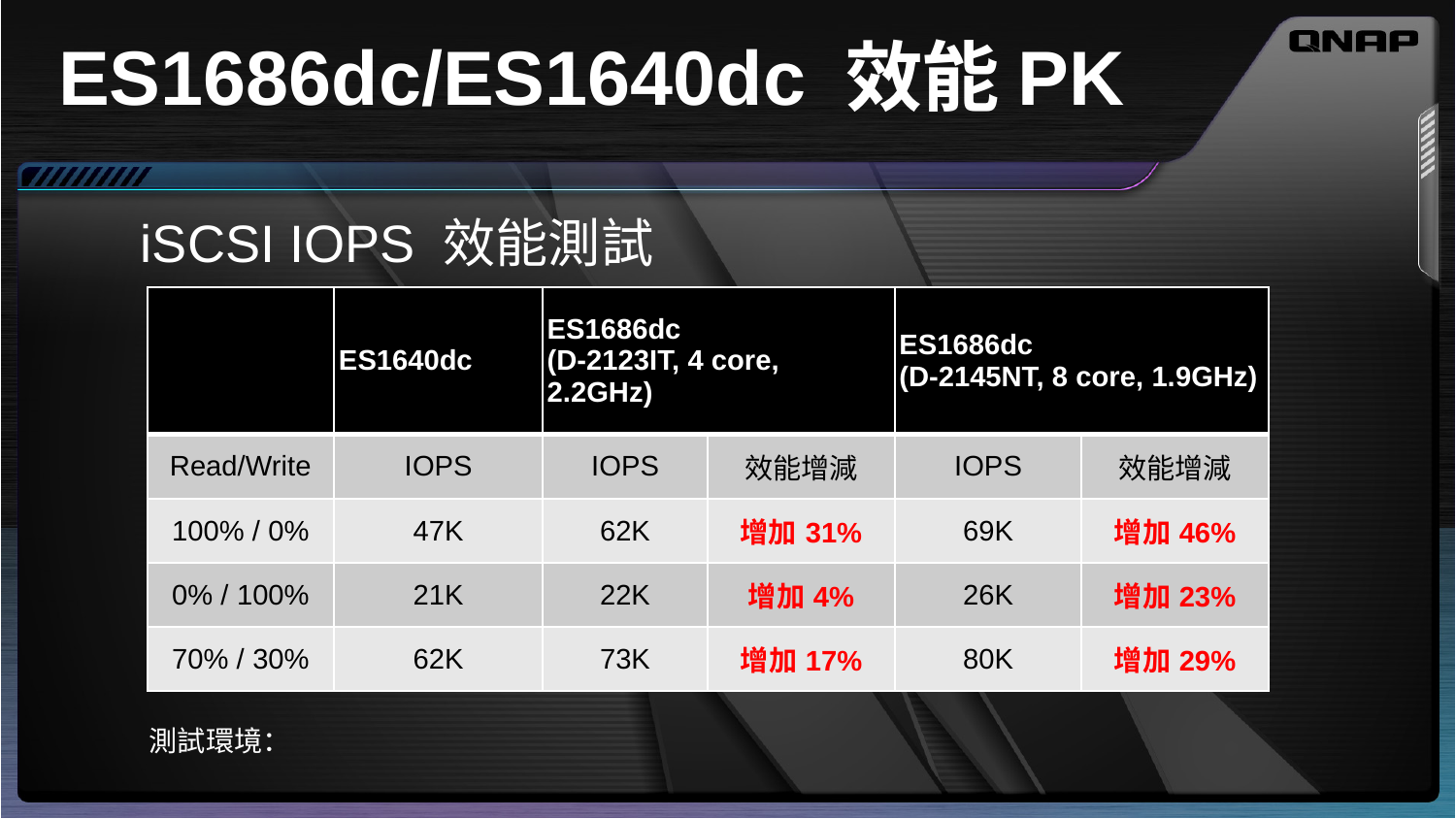

# ES1686dc/ES1640dc 效能PK
iSCSI IOPS 效能測試
|  | ES1640dc | ES1686dc  (D-2123IT, 4 core, 2.2GHz) |  | ES1686dc  (D-2145NT, 8 core, 1.9GHz) |  |
| --- | --- | --- | --- | --- | --- |
| Read/Write | IOPS | IOPS | 效能增減 | IOPS | 效能增減 |
| 100% / 0% | 47K | 62K | 增加31% | 69K | 增加46% |
| 0% / 100% | 21K | 22K | 增加4% | 26K | 增加23% |
| 70% / 30% | 62K | 73K | 增加17% | 80K | 增加29% |
測試環境：